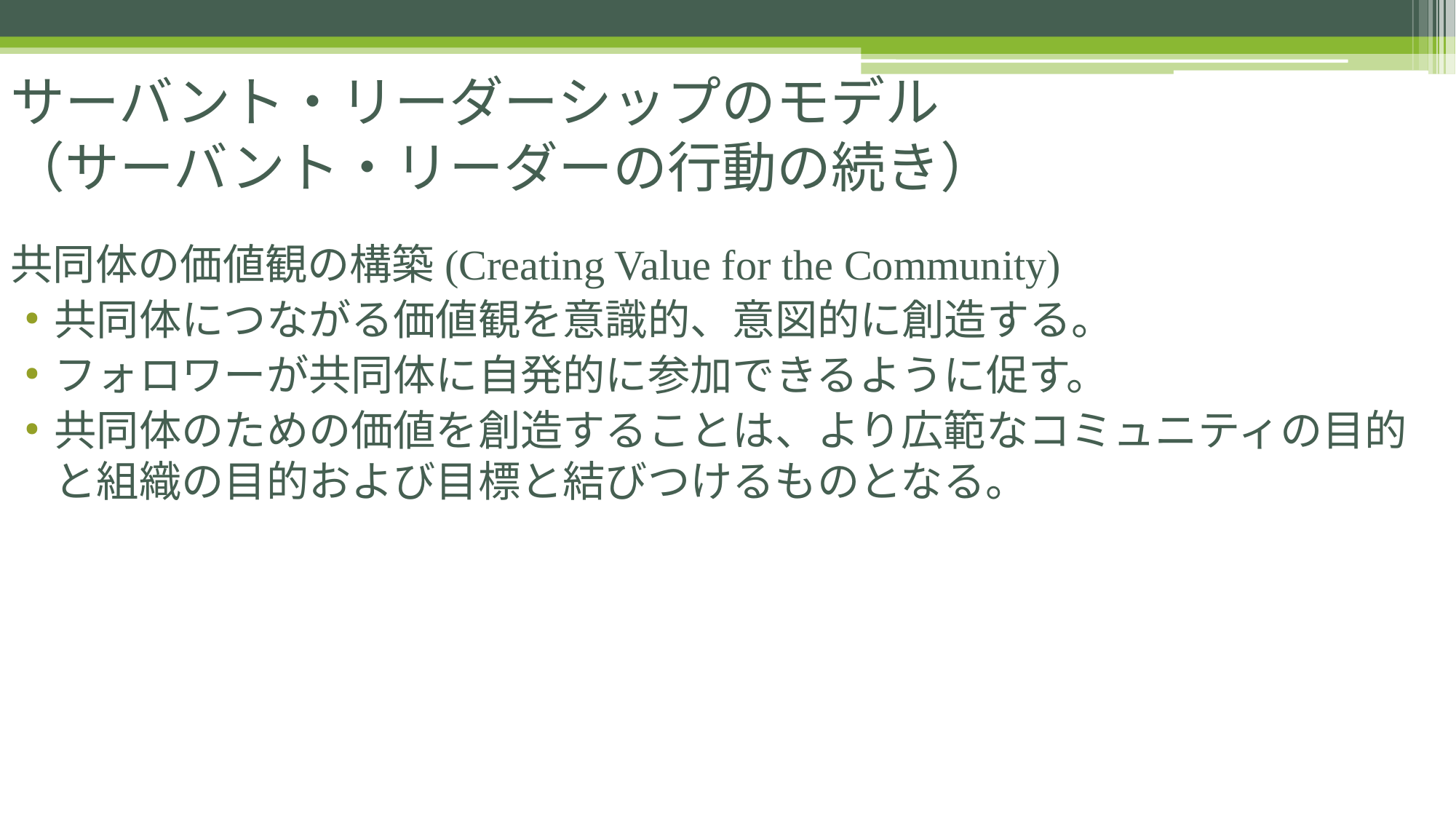

# サーバント・リーダーシップのモデル （サーバント・リーダーの行動の続き）
共同体の価値観の構築(Creating Value for the Community)
共同体につながる価値観を意識的、意図的に創造する。
フォロワーが共同体に自発的に参加できるように促す。
共同体のための価値を創造することは、より広範なコミュニティの目的と組織の目的および目標と結びつけるものとなる。